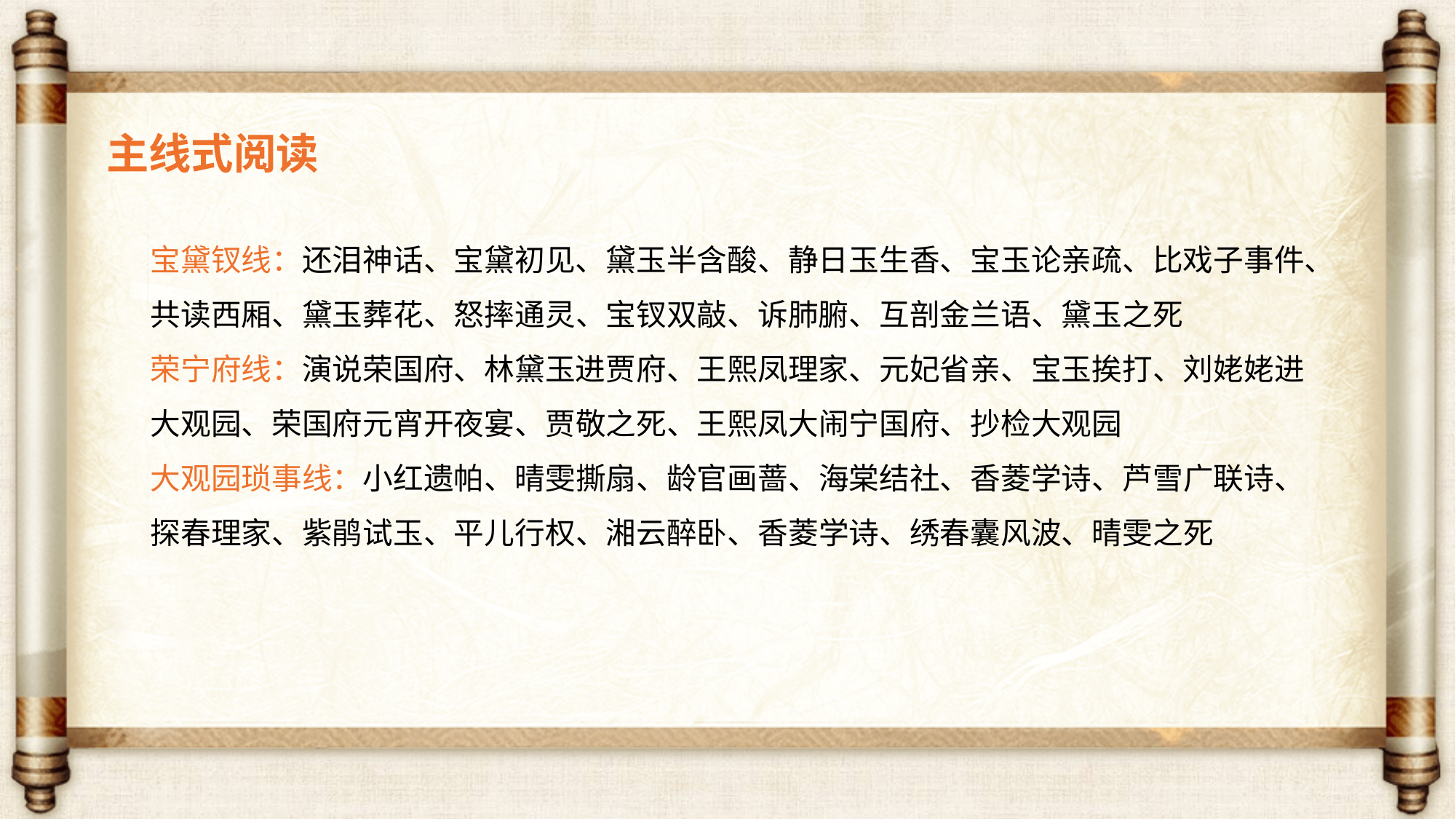

主线式阅读
宝黛钗线：还泪神话、宝黛初见、黛玉半含酸、静日玉生香、宝玉论亲疏、比戏子事件、共读西厢、黛玉葬花、怒摔通灵、宝钗双敲、诉肺腑、互剖金兰语、黛玉之死
荣宁府线：演说荣国府、林黛玉进贾府、王熙凤理家、元妃省亲、宝玉挨打、刘姥姥进大观园、荣国府元宵开夜宴、贾敬之死、王熙凤大闹宁国府、抄检大观园
大观园琐事线：小红遗帕、晴雯撕扇、龄官画蔷、海棠结社、香菱学诗、芦雪广联诗、探春理家、紫鹃试玉、平儿行权、湘云醉卧、香菱学诗、绣春囊风波、晴雯之死